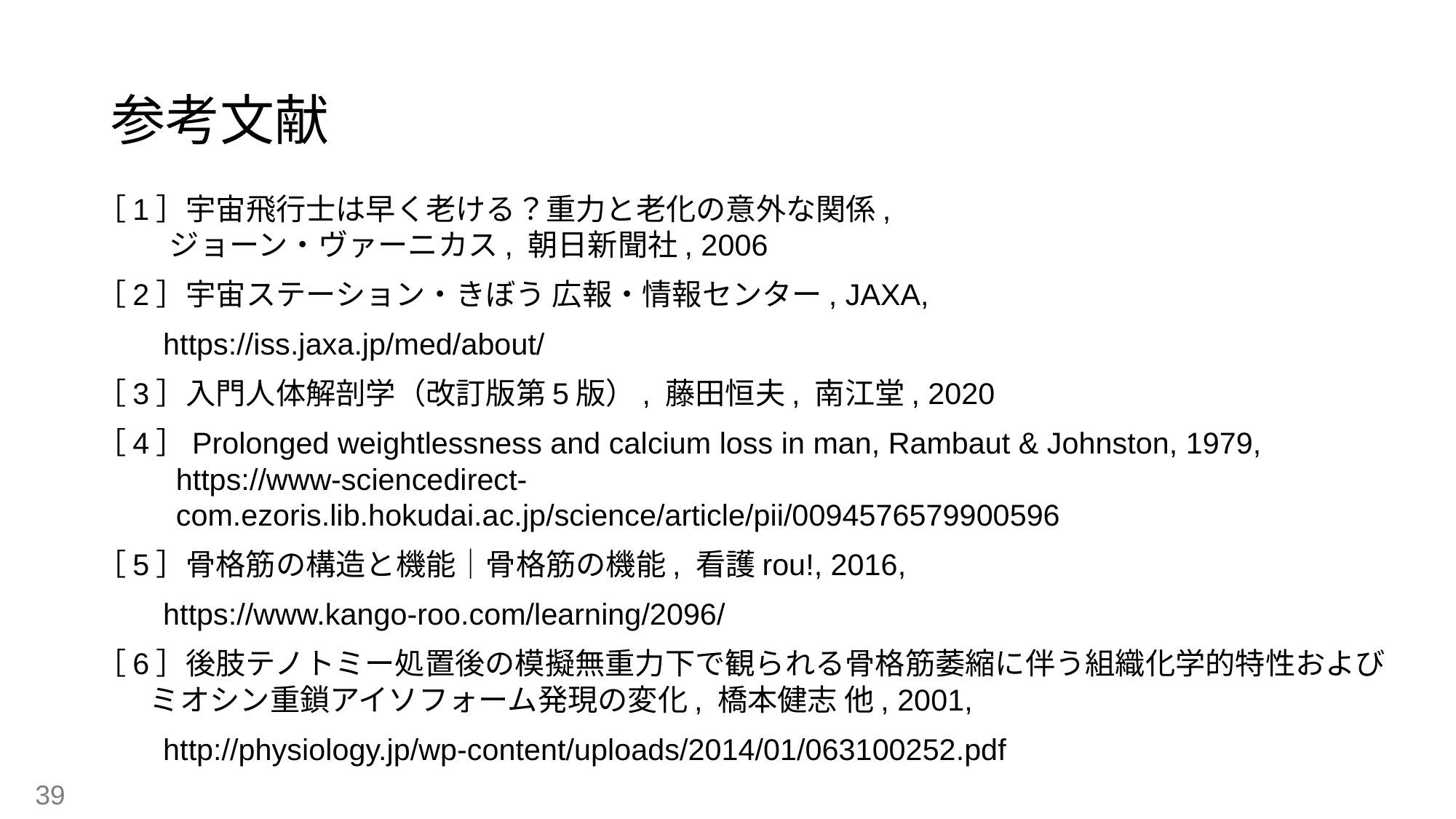

# 参考文献
［1］宇宙飛行士は早く老ける？重力と老化の意外な関係,
        ジョーン・ヴァーニカス, 朝日新聞社, 2006
［2］宇宙ステーション・きぼう 広報・情報センター, JAXA,
        https://iss.jaxa.jp/med/about/
［3］入門人体解剖学（改訂版第5版）, 藤田恒夫, 南江堂, 2020
［4］Prolonged weightlessness and calcium loss in man, Rambaut & Johnston, 1979,
　　  https://www-sciencedirect-
　　  com.ezoris.lib.hokudai.ac.jp/science/article/pii/0094576579900596
［5］骨格筋の構造と機能｜骨格筋の機能, 看護rou!, 2016,
        https://www.kango-roo.com/learning/2096/
［6］後肢テノトミー処置後の模擬無重力下で観られる骨格筋萎縮に伴う組織化学的特性および
        ミオシン重鎖アイソフォーム発現の変化, 橋本健志 他, 2001,
        http://physiology.jp/wp-content/uploads/2014/01/063100252.pdf

39